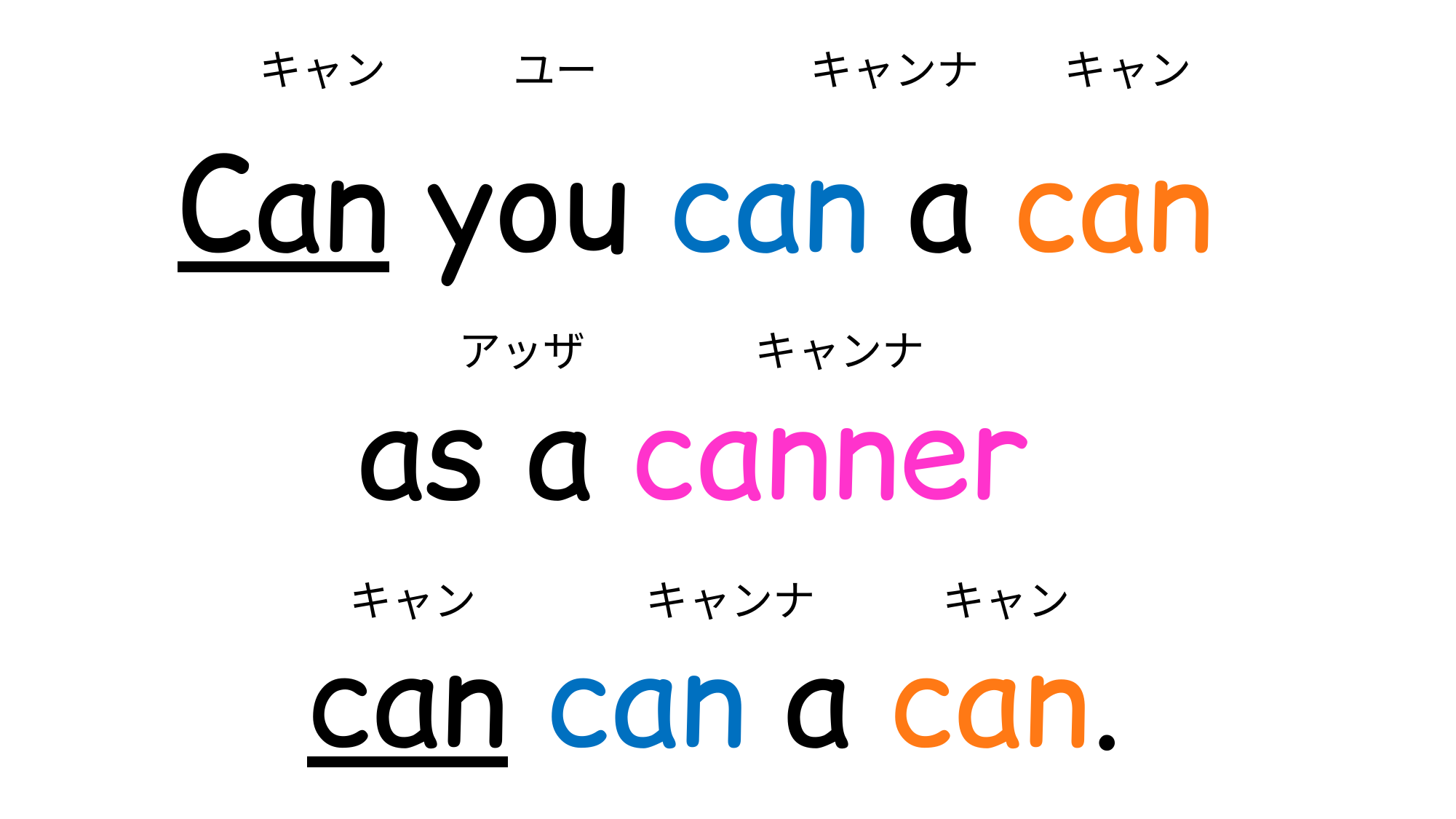

Can you can a can
as a canner
can can a can.
キャン　　　ユー　　　　　キャンナ　　キャン
アッザ　　　　キャンナ
キャン　　　　キャンナ　　　キャン